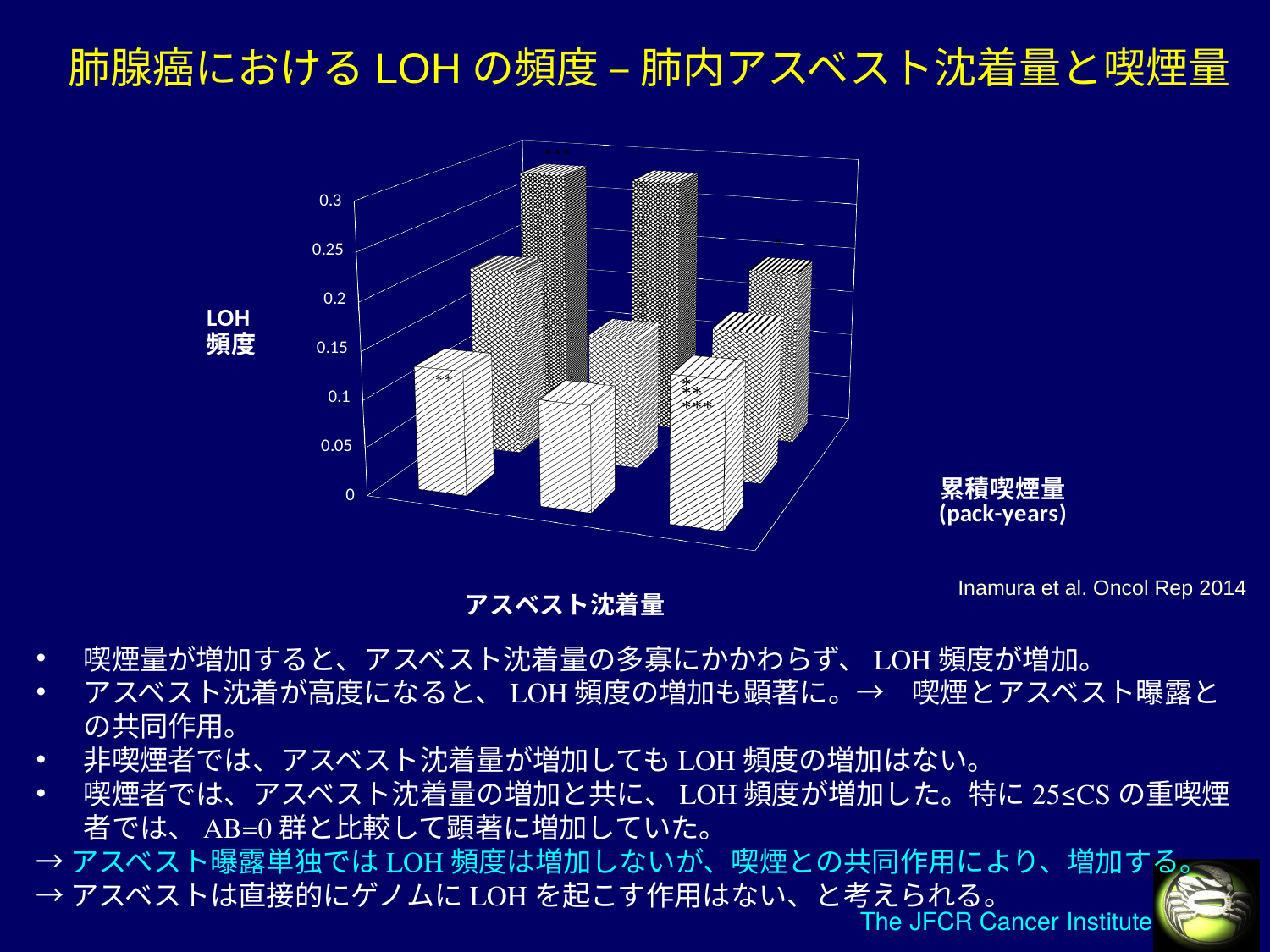

肺腺癌におけるLOHの頻度 – 肺内アスベスト沈着量と喫煙量

[unsupported chart]

Inamura et al. Oncol Rep 2014
喫煙量が増加すると、アスベスト沈着量の多寡にかかわらず、LOH頻度が増加。
アスベスト沈着が高度になると、LOH頻度の増加も顕著に。→　喫煙とアスベスト曝露との共同作用。
非喫煙者では、アスベスト沈着量が増加してもLOH頻度の増加はない。
喫煙者では、アスベスト沈着量の増加と共に、LOH頻度が増加した。特に25≤CSの重喫煙者では、AB=0群と比較して顕著に増加していた。
→アスベスト曝露単独ではLOH頻度は増加しないが、喫煙との共同作用により、増加する。
→アスベストは直接的にゲノムにLOHを起こす作用はない、と考えられる。